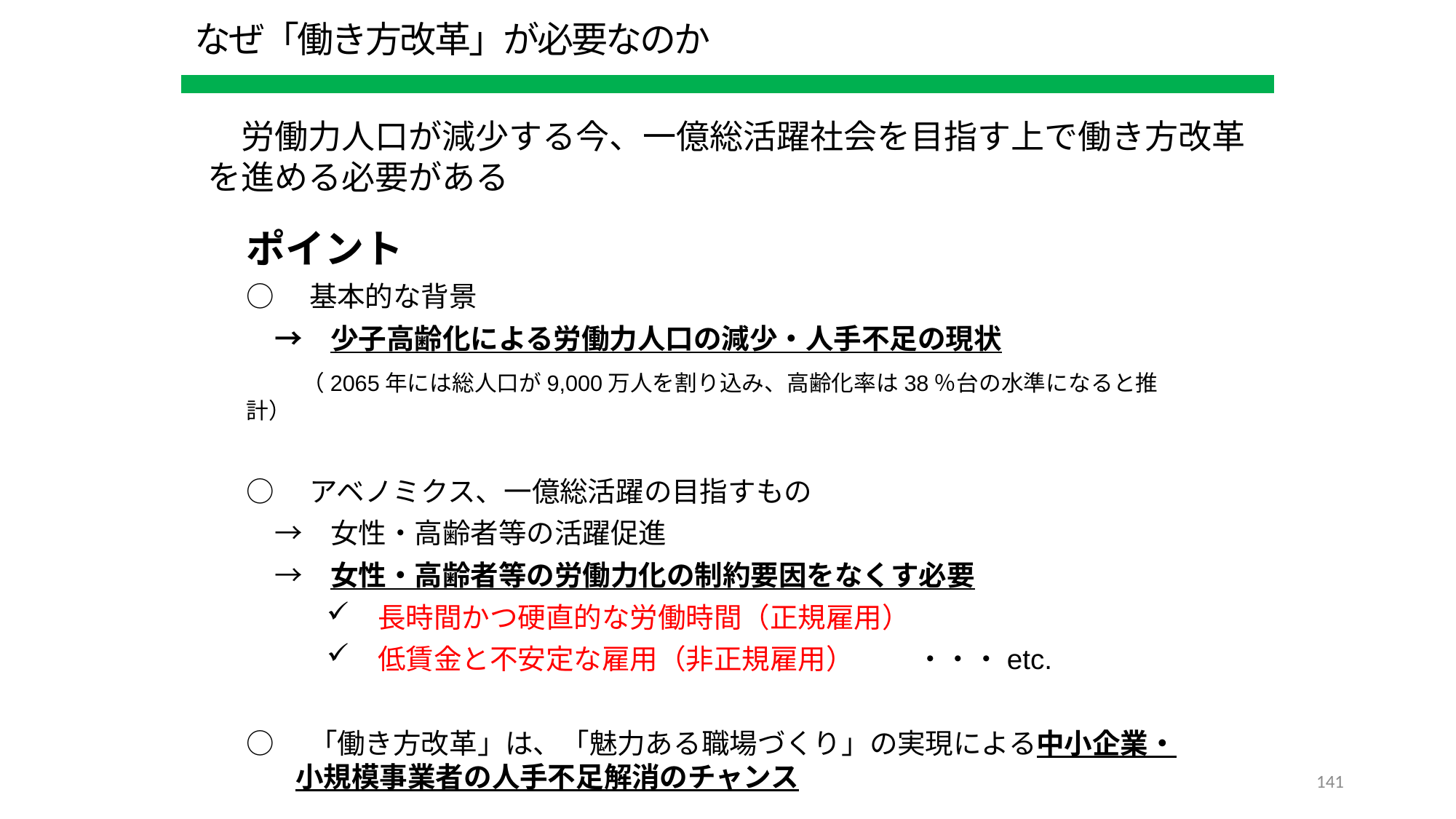

なぜ「働き方改革」が必要なのか

　労働力人口が減少する今、一億総活躍社会を目指す上で働き方改革を進める必要がある
ポイント
○　基本的な背景
　→　少子高齢化による労働力人口の減少・人手不足の現状
　　（2065年には総人口が9,000万人を割り込み、高齢化率は38％台の水準になると推計）

○　アベノミクス、一億総活躍の目指すもの
　→　女性・高齢者等の活躍促進
　→　女性・高齢者等の労働力化の制約要因をなくす必要
　長時間かつ硬直的な労働時間（正規雇用）
　低賃金と不安定な雇用（非正規雇用） 　　・・・etc.

○　「働き方改革」は、「魅力ある職場づくり」の実現による中小企業・小規模事業者の人手不足解消のチャンス
141